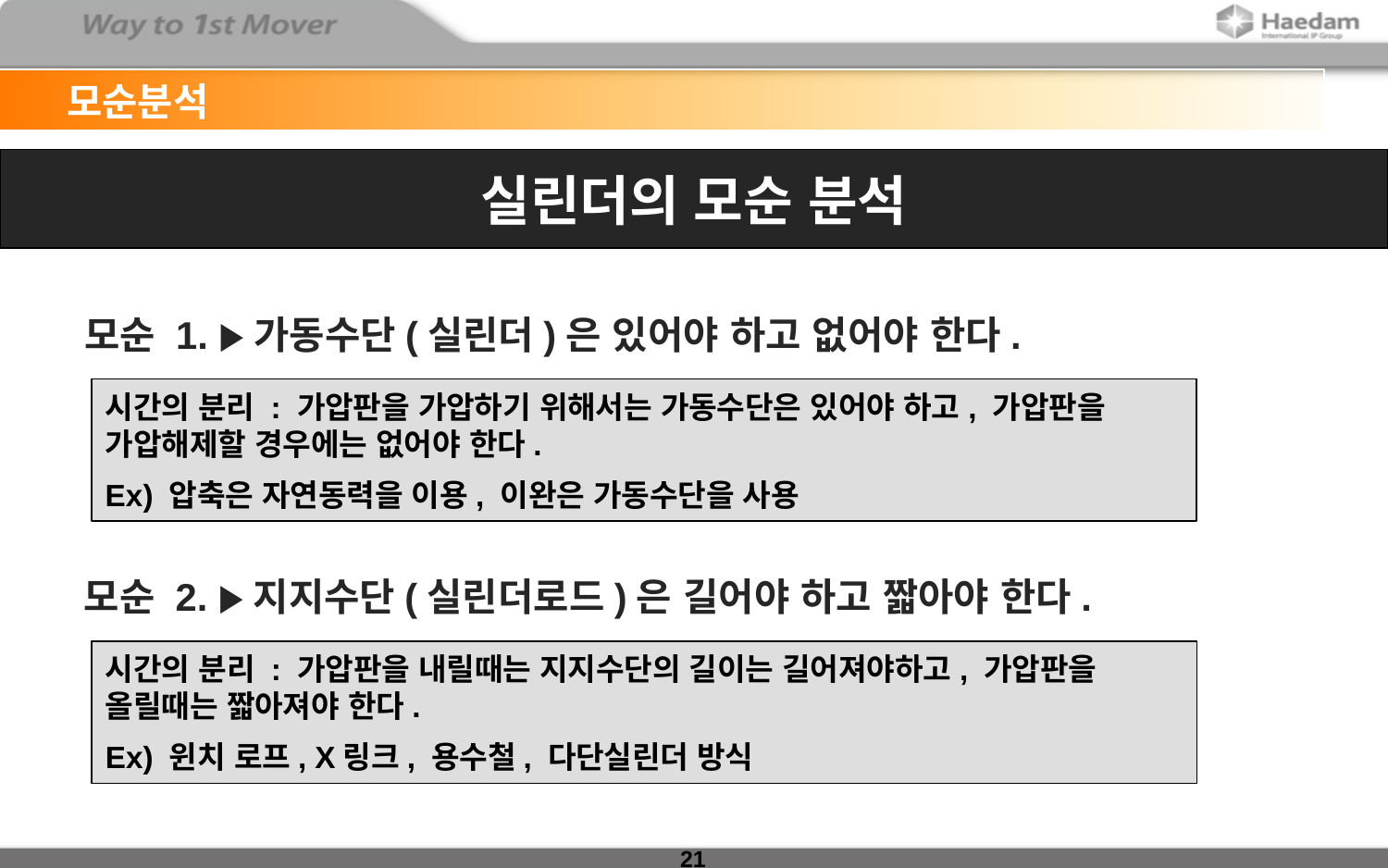

모순분석
실린더의 모순 분석
모순 1. ▶가동수단(실린더)은 있어야 하고 없어야 한다.
시간의 분리 : 가압판을 가압하기 위해서는 가동수단은 있어야 하고, 가압판을 가압해제할 경우에는 없어야 한다.

Ex) 압축은 자연동력을 이용, 이완은 가동수단을 사용
모순 2. ▶지지수단(실린더로드)은 길어야 하고 짧아야 한다.
시간의 분리 : 가압판을 내릴때는 지지수단의 길이는 길어져야하고, 가압판을 올릴때는 짧아져야 한다.

Ex) 윈치 로프, X링크, 용수철, 다단실린더 방식
21